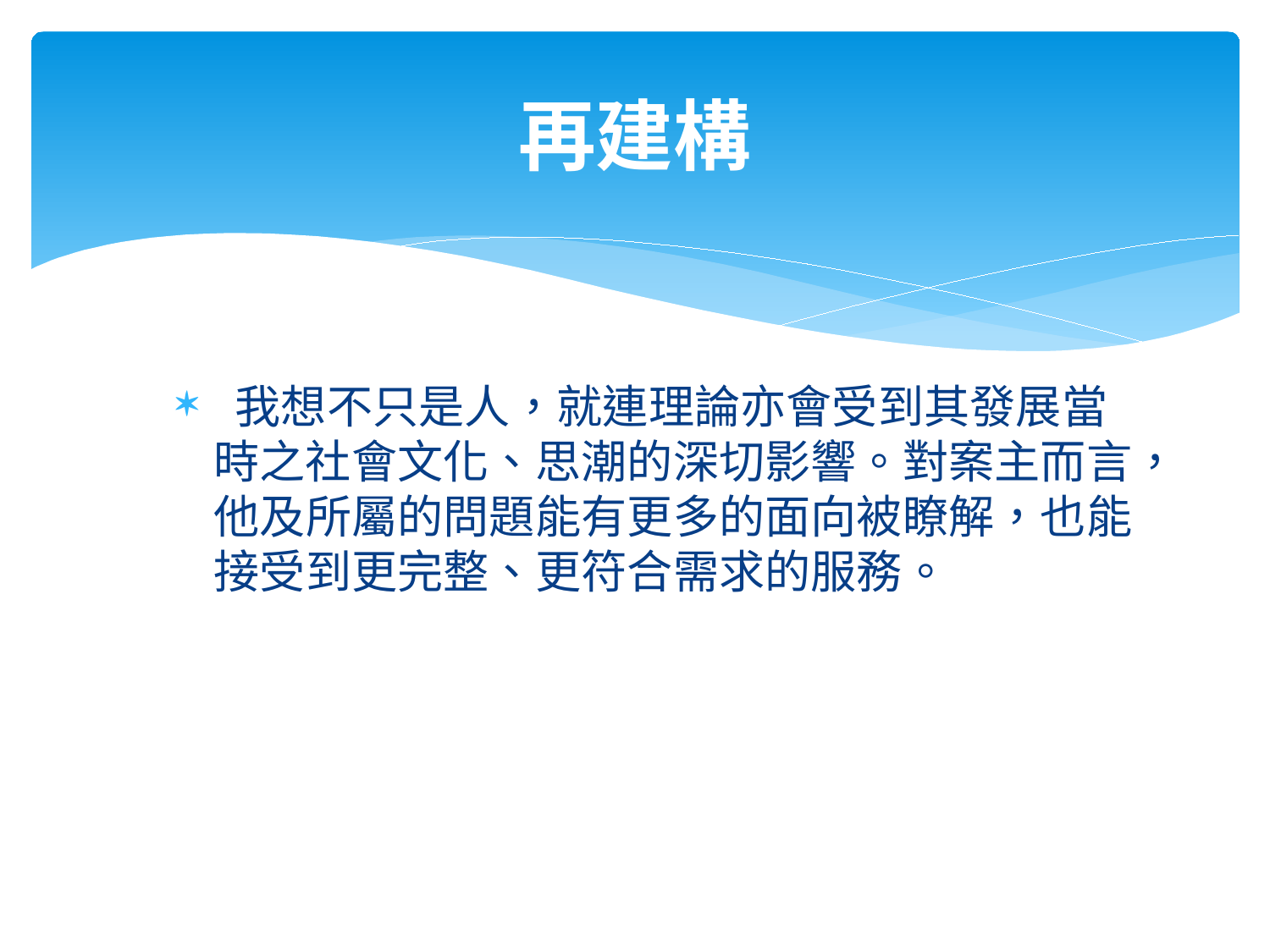

# 再建構
 我想不只是人，就連理論亦會受到其發展當時之社會文化、思潮的深切影響。對案主而言，他及所屬的問題能有更多的面向被瞭解，也能接受到更完整、更符合需求的服務。